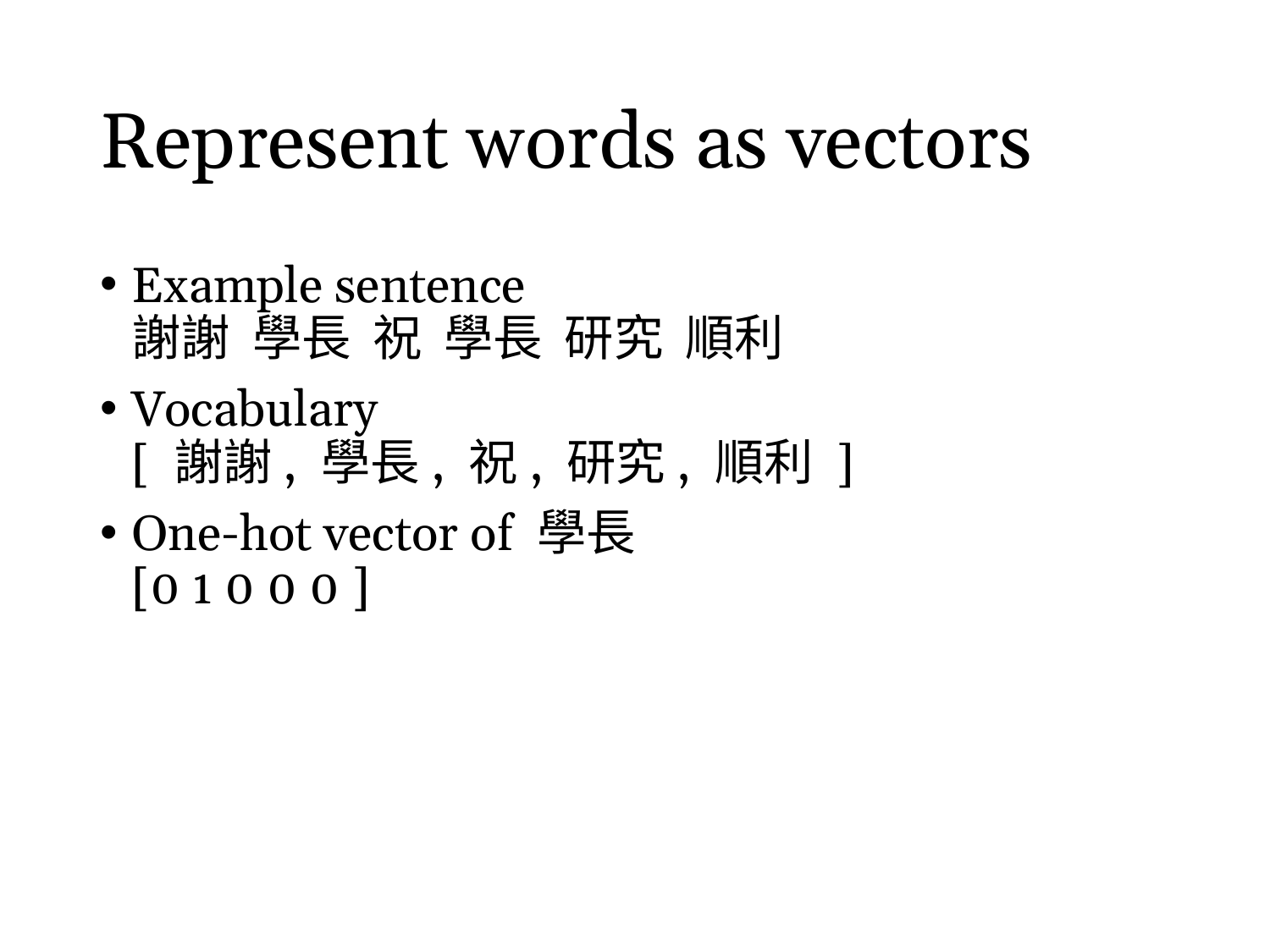

# Represent words as vectors
Example sentence
謝謝  學長  祝  學長  研究  順利
Vocabulary
[ 謝謝, 學長, 祝, 研究, 順利 ]
One-hot vector of 學長
[0 1 0 0 0 ]